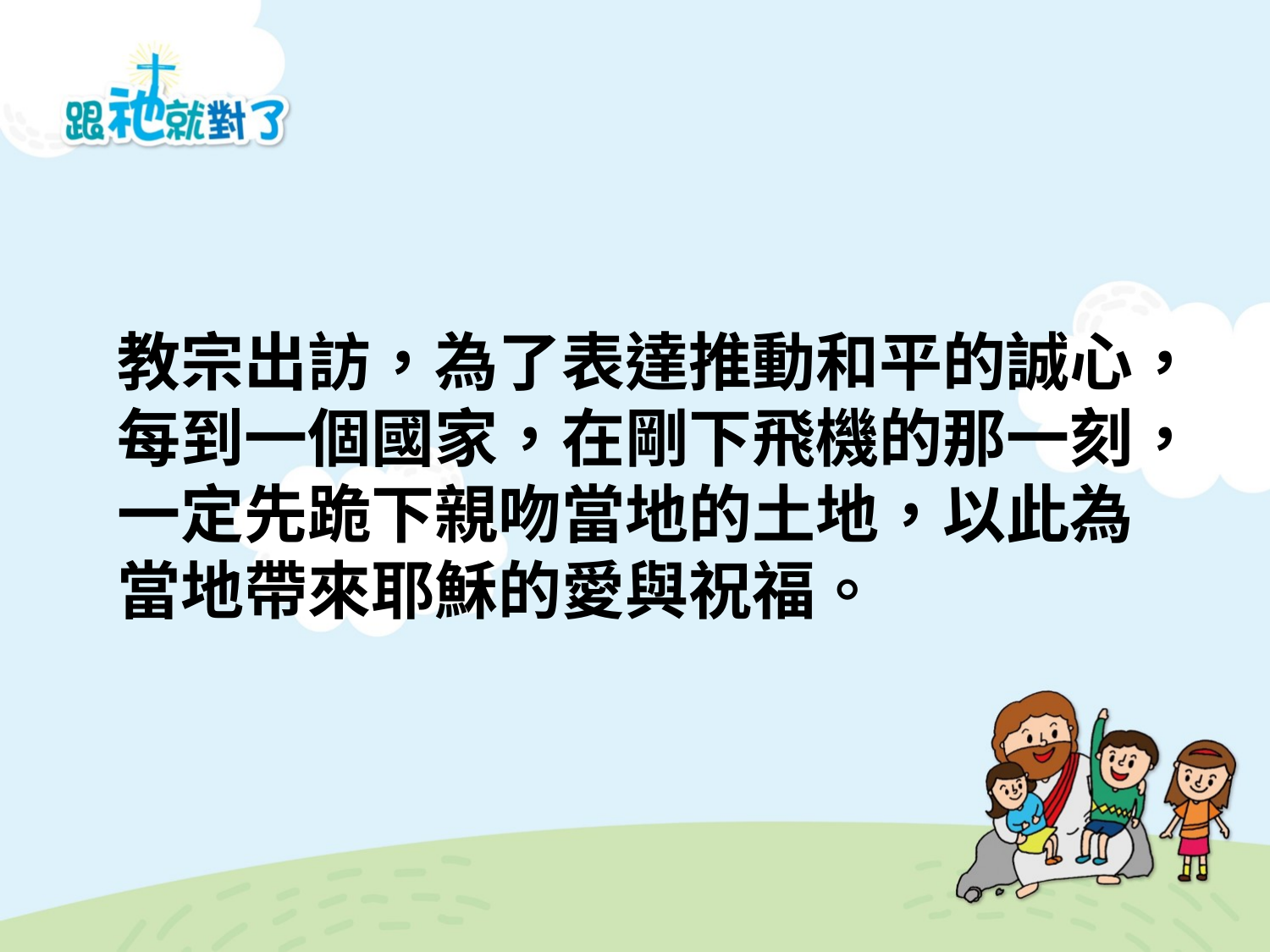

教宗出訪，為了表達推動和平的誠心，每到一個國家，在剛下飛機的那一刻，一定先跪下親吻當地的土地，以此為當地帶來耶穌的愛與祝福。